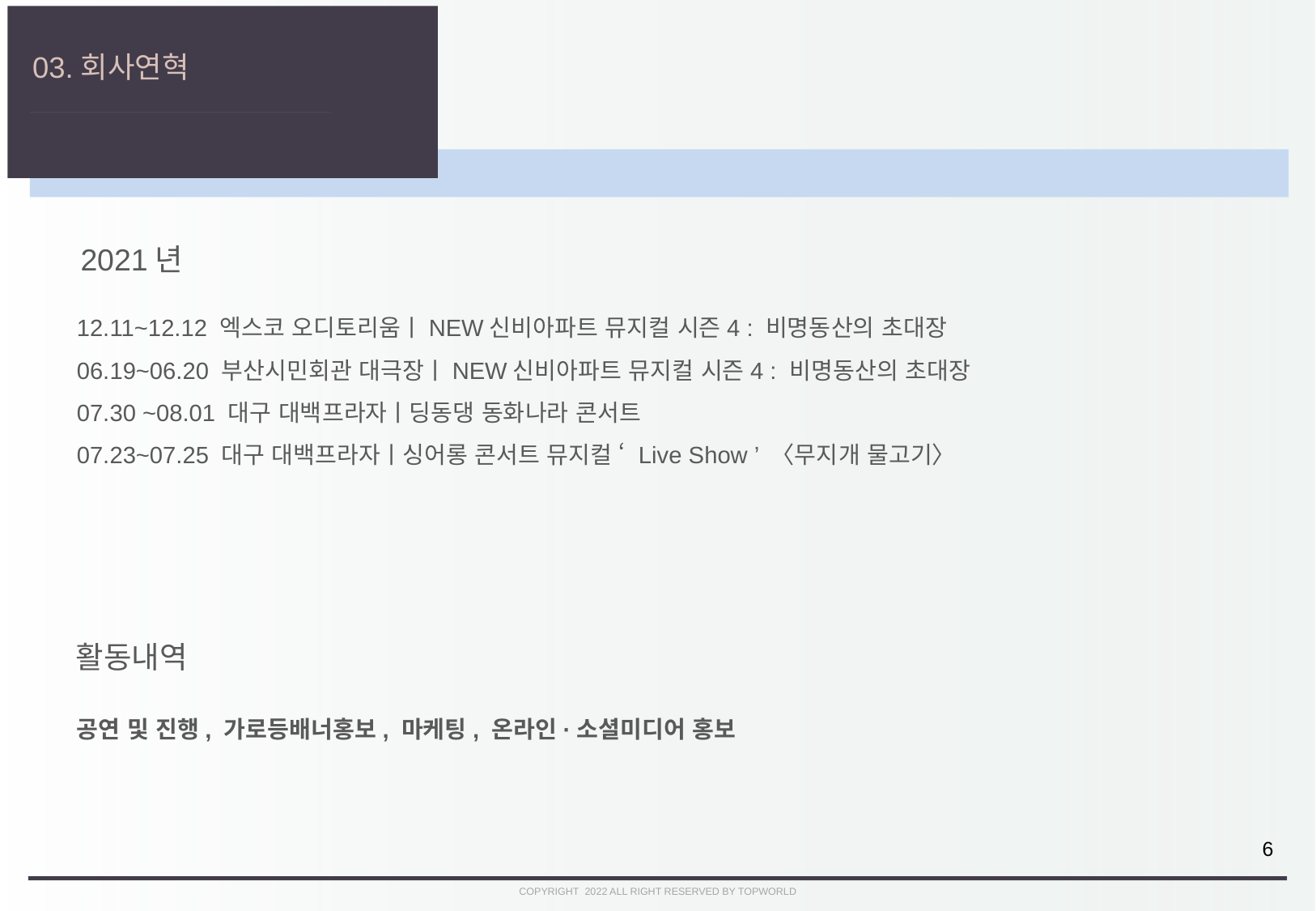

03.회사연혁

2021년
12.11~12.12 엑스코 오디토리움ㅣNEW신비아파트 뮤지컬 시즌4 : 비명동산의 초대장
06.19~06.20 부산시민회관 대극장ㅣNEW신비아파트 뮤지컬 시즌4 : 비명동산의 초대장
07.30 ~08.01 대구 대백프라자ㅣ딩동댕 동화나라 콘서트
07.23~07.25 대구 대백프라자ㅣ싱어롱 콘서트 뮤지컬 ‘ Live Show ’ 〈무지개 물고기〉
활동내역
공연 및 진행, 가로등배너홍보, 마케팅, 온라인·소셜미디어 홍보
6

COPYRIGHT  2022 ALL RIGHT RESERVED BY TOPWORLD